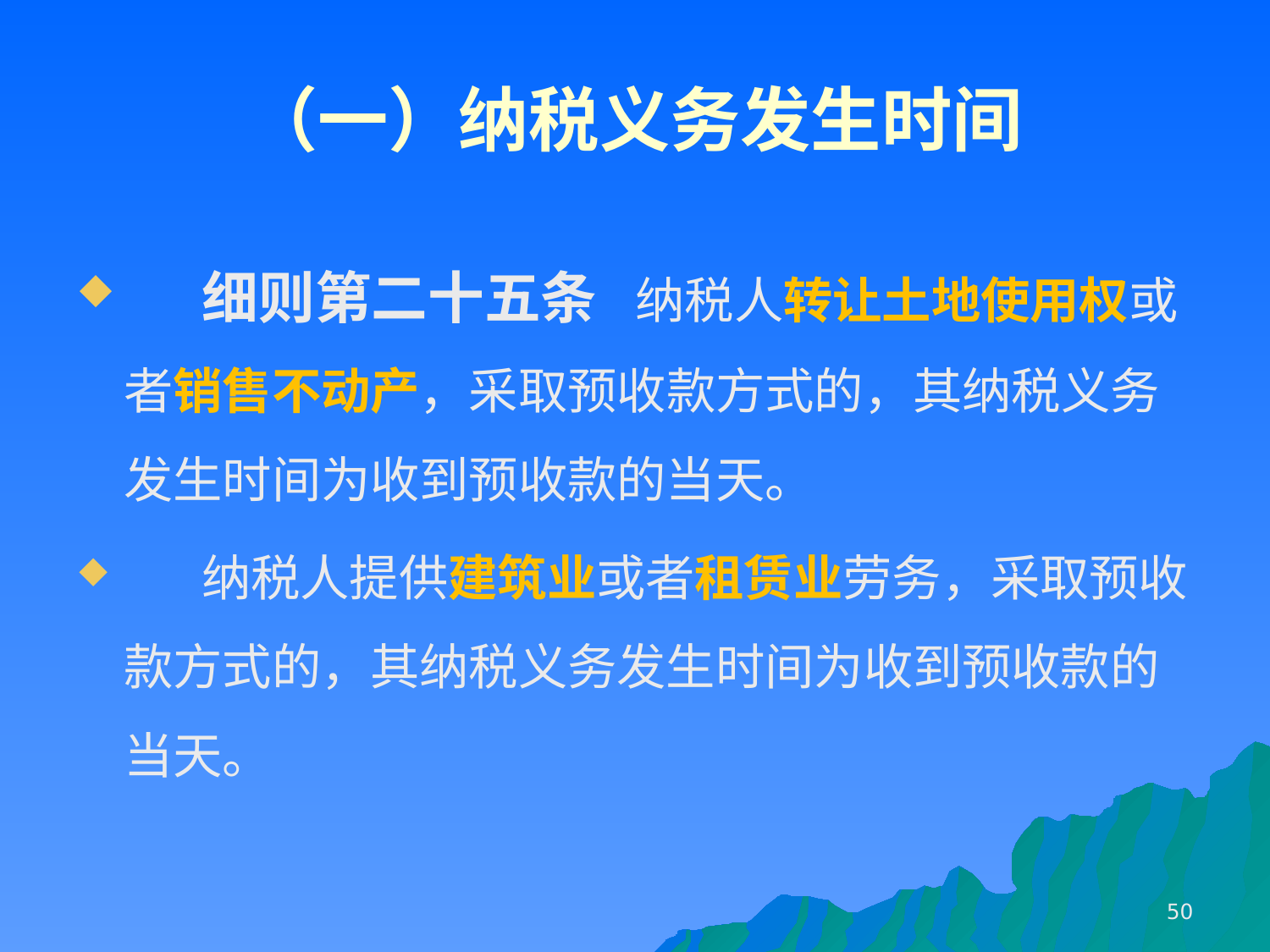

# （一）纳税义务发生时间
     细则第二十五条   纳税人转让土地使用权或者销售不动产，采取预收款方式的，其纳税义务发生时间为收到预收款的当天。
      纳税人提供建筑业或者租赁业劳务，采取预收款方式的，其纳税义务发生时间为收到预收款的当天。

50